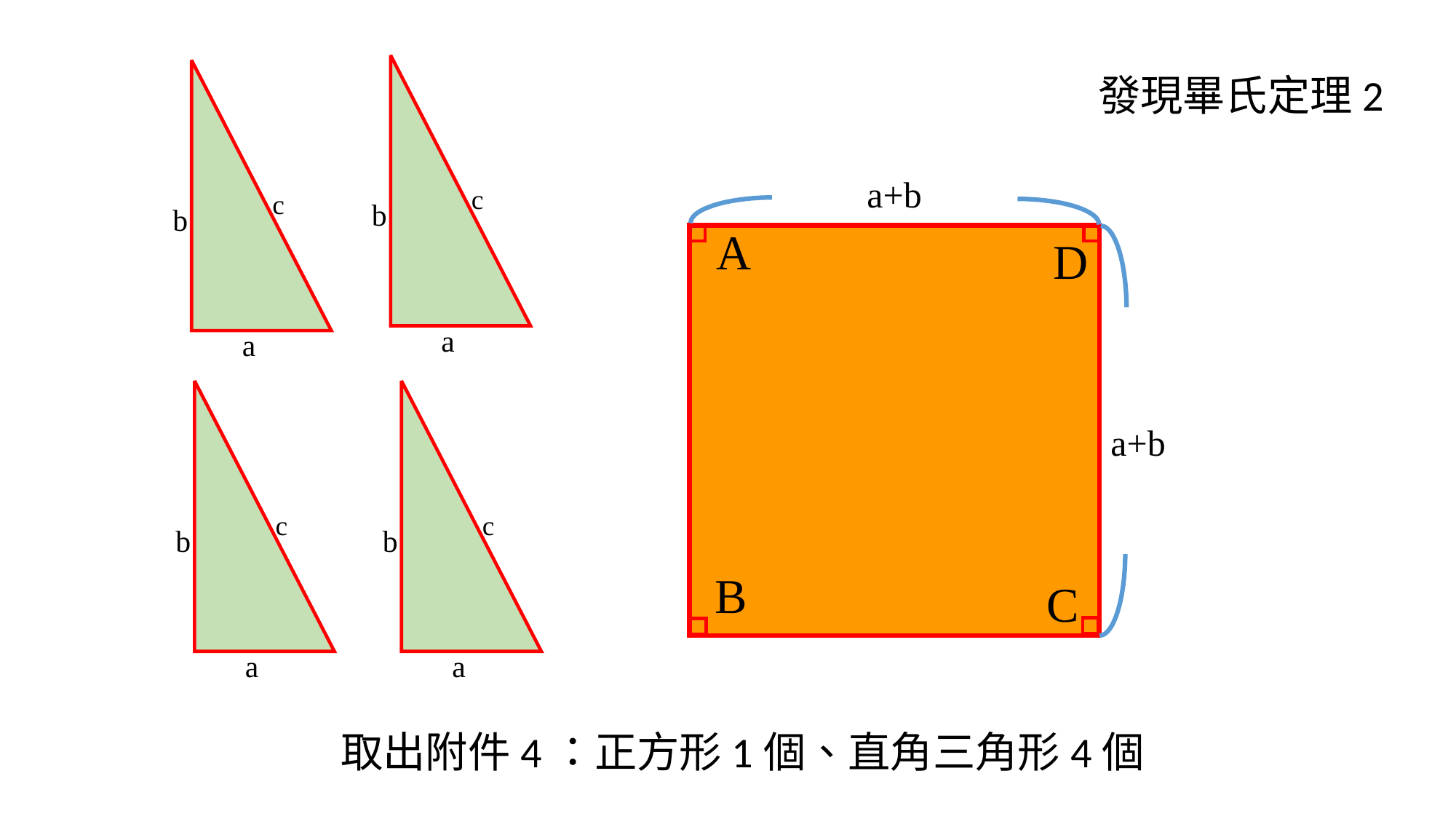

c
b
a

發現畢氏定理2
a+b
c
b

A

D

a

c
b
a

c
b
a
a+b

B
C

取出附件4：正方形1個、直角三角形4個